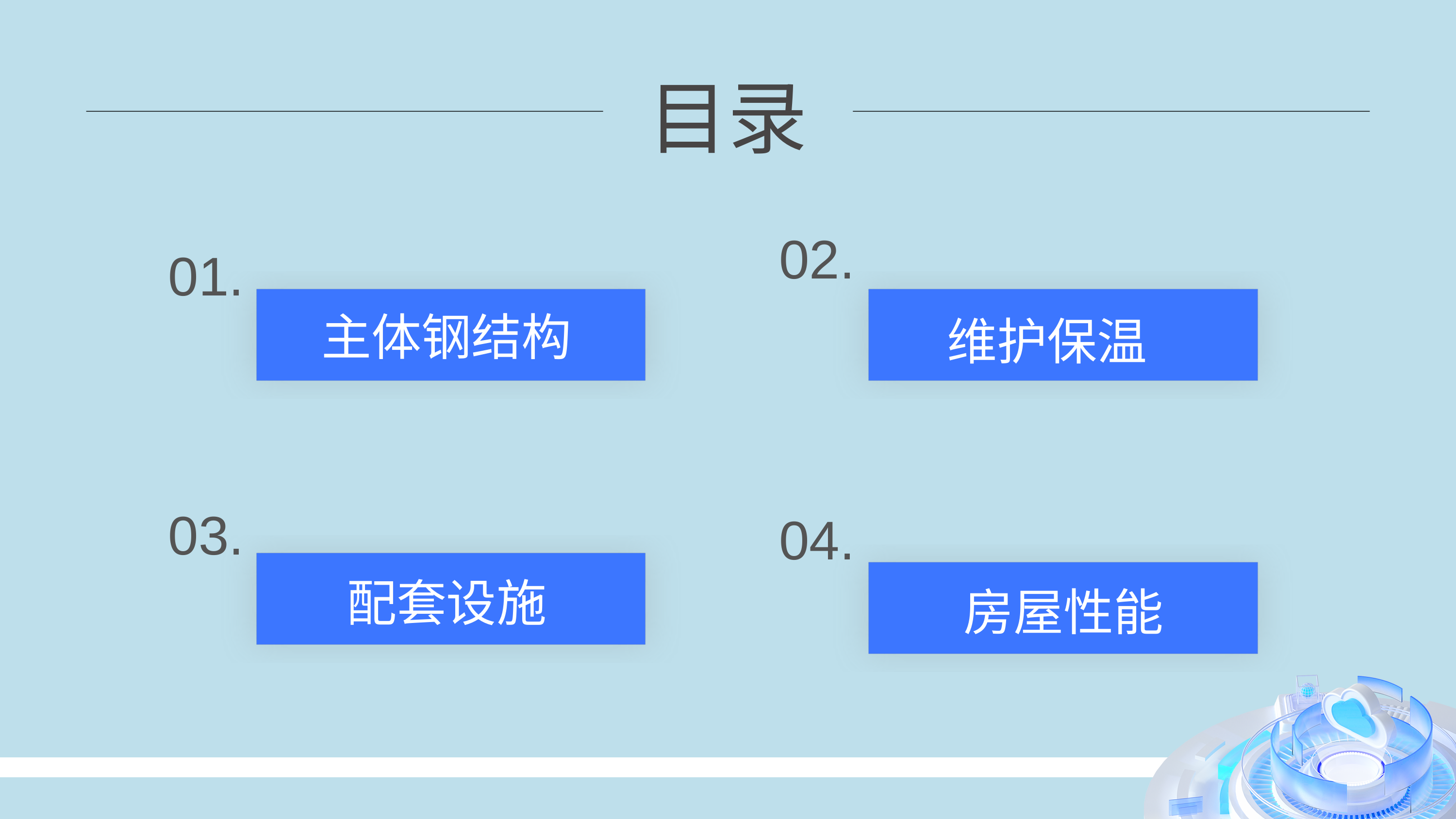

目录

02.
01.

主体钢结构
维护保温
03.
04.

配套设施
房屋性能